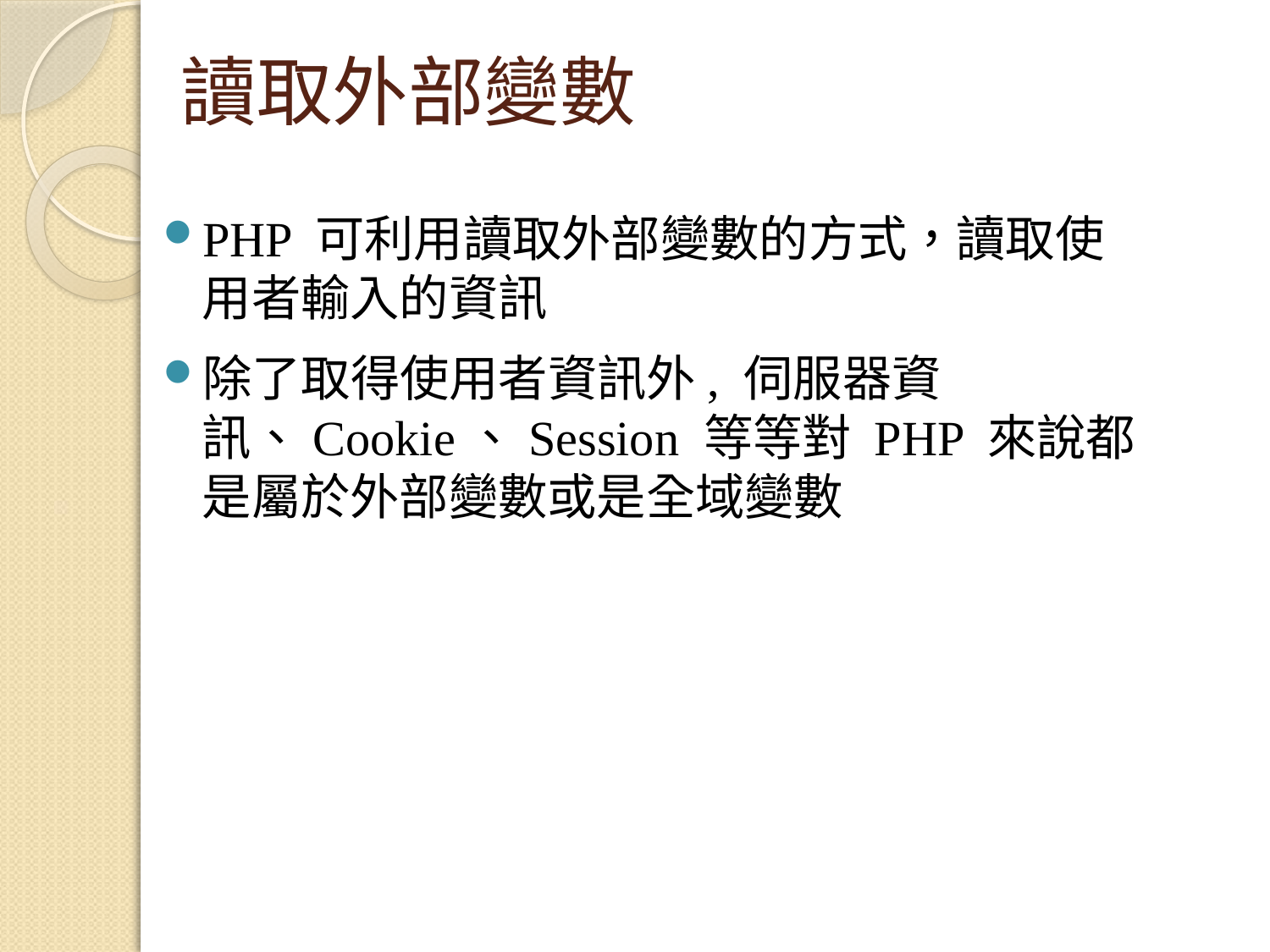

# 讀取外部變數
PHP 可利用讀取外部變數的方式，讀取使用者輸入的資訊
除了取得使用者資訊外, 伺服器資訊、Cookie、Session 等等對 PHP 來說都是屬於外部變數或是全域變數